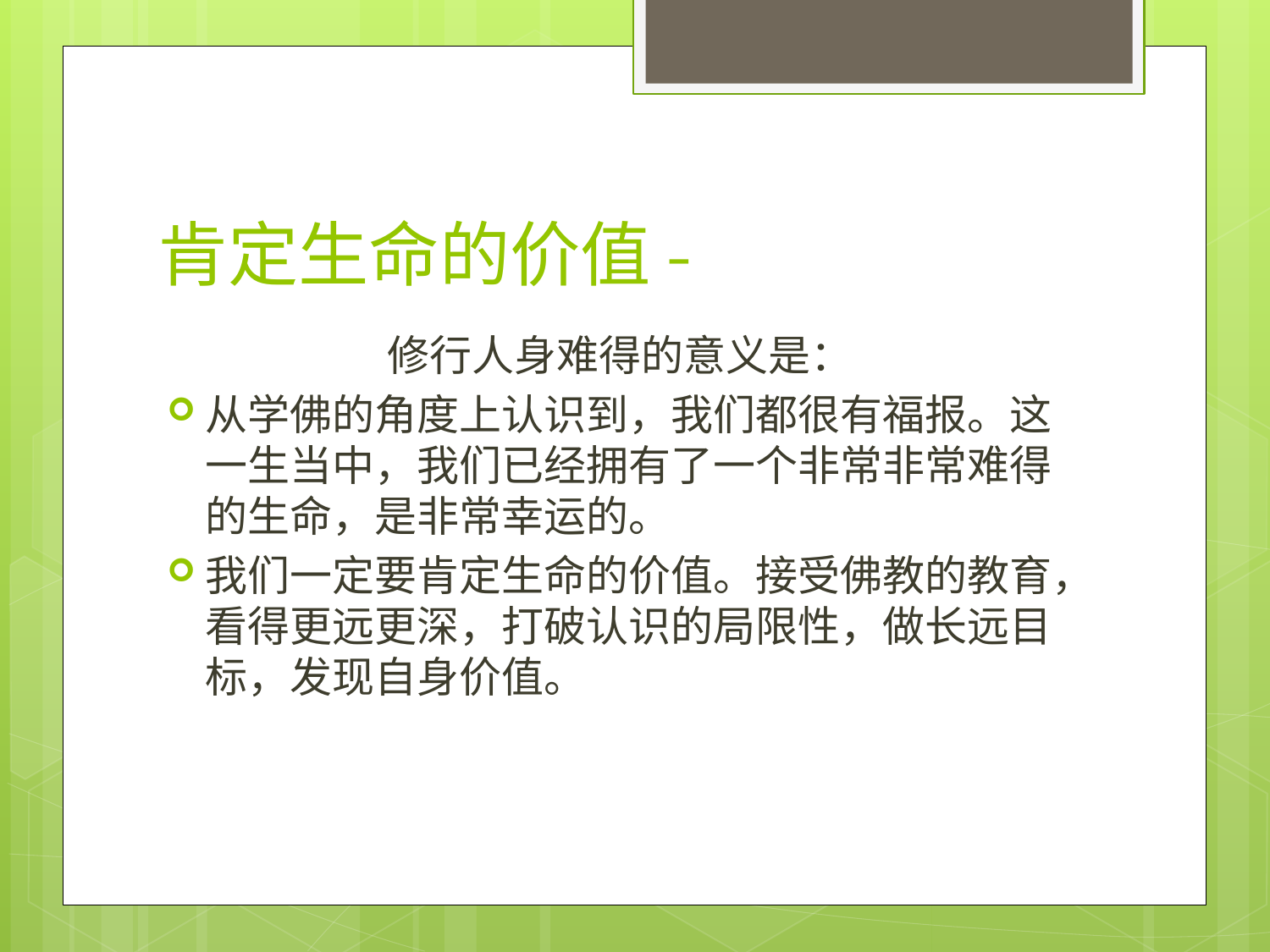

# 肯定生命的价值-
修行人身难得的意义是：
从学佛的角度上认识到，我们都很有福报。这一生当中，我们已经拥有了一个非常非常难得的生命，是非常幸运的。
我们一定要肯定生命的价值。接受佛教的教育，看得更远更深，打破认识的局限性，做长远目标，发现自身价值。